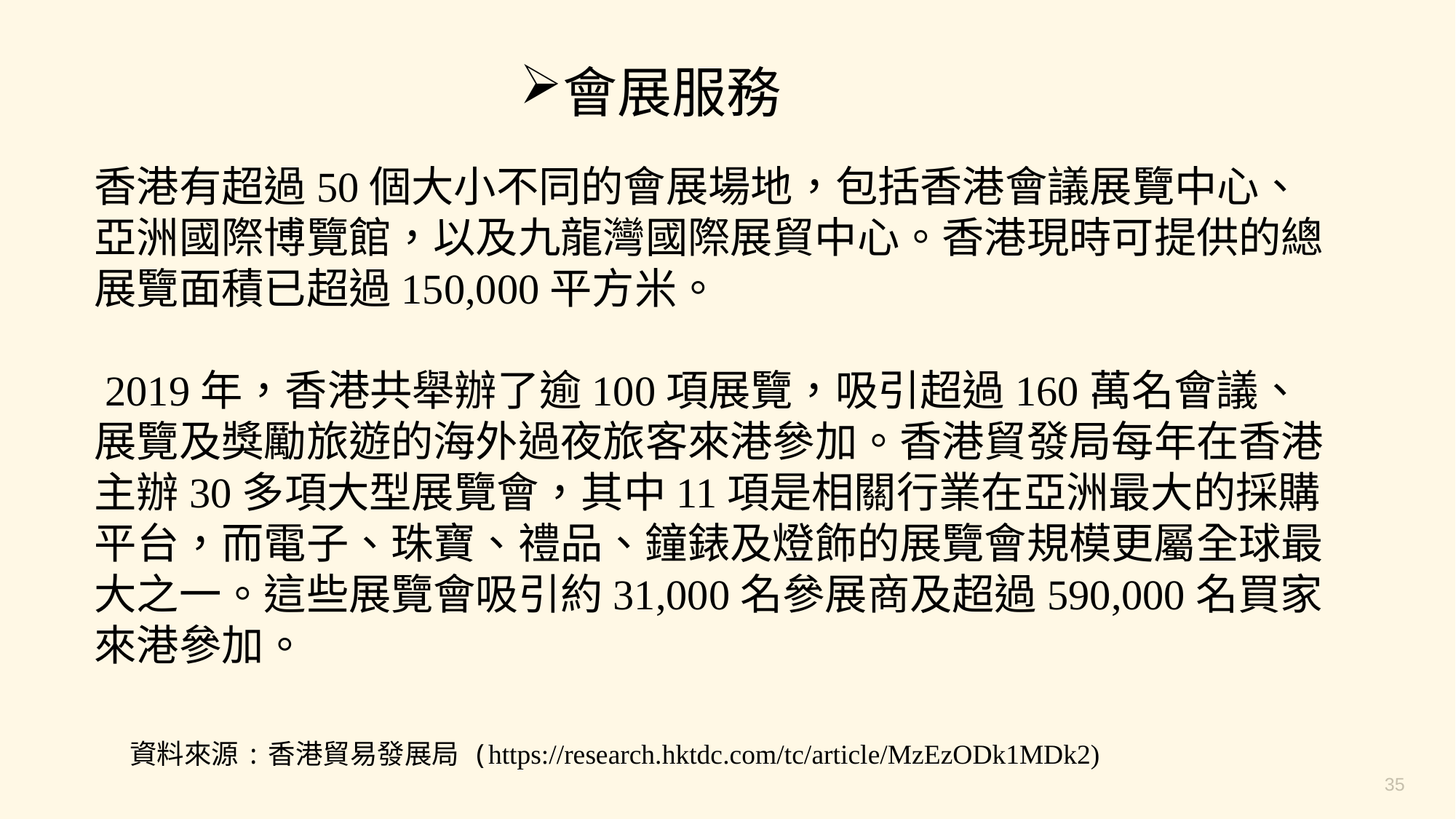

會展服務
香港有超過50個大小不同的會展場地，包括香港會議展覽中心、亞洲國際博覽館，以及九龍灣國際展貿中心。香港現時可提供的總展覽面積已超過150,000平方米。

 2019年，香港共舉辦了逾100項展覽，吸引超過160萬名會議、展覽及獎勵旅遊的海外過夜旅客來港參加。香港貿發局每年在香港主辦30多項大型展覽會，其中11項是相關行業在亞洲最大的採購平台，而電子、珠寶、禮品、鐘錶及燈飾的展覽會規模更屬全球最大之一。這些展覽會吸引約31,000名參展商及超過590,000名買家來港參加。
資料來源:香港貿易發展局 (https://research.hktdc.com/tc/article/MzEzODk1MDk2)